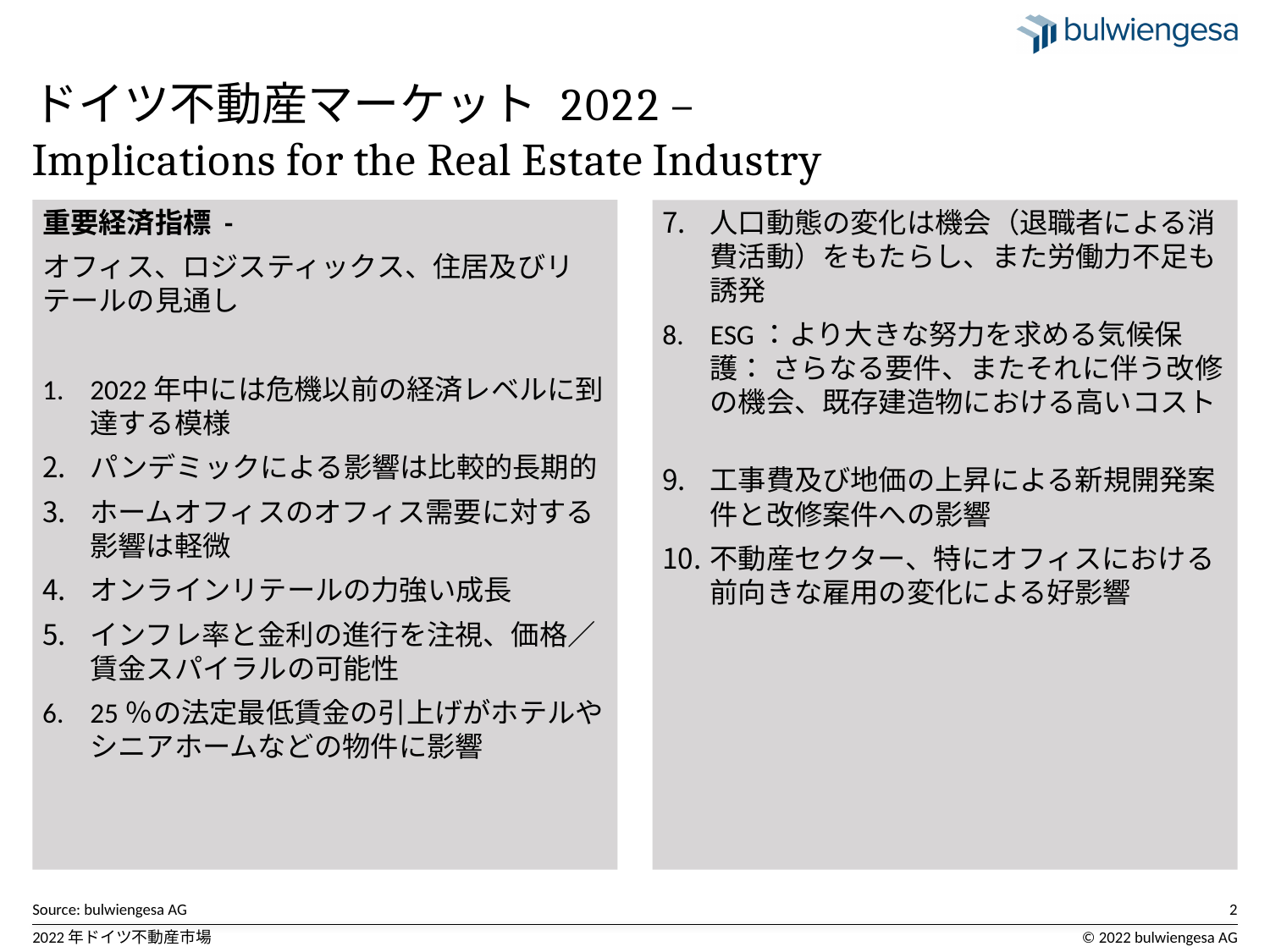

# ドイツ不動産マーケット 2022 – Implications for the Real Estate Industry
重要経済指標 -
オフィス、ロジスティックス、住居及びリテールの見通し

2022年中には危機以前の経済レベルに到達する模様
パンデミックによる影響は比較的長期的
ホームオフィスのオフィス需要に対する影響は軽微
オンラインリテールの力強い成長
インフレ率と金利の進行を注視、価格／賃金スパイラルの可能性
25％の法定最低賃金の引上げがホテルやシニアホームなどの物件に影響

人口動態の変化は機会（退職者による消費活動）をもたらし、また労働力不足も誘発
ESG：より大きな努力を求める気候保護： さらなる要件、またそれに伴う改修の機会、既存建造物における高いコスト
工事費及び地価の上昇による新規開発案件と改修案件への影響
不動産セクター、特にオフィスにおける前向きな雇用の変化による好影響
Source: bulwiengesa AG
2
2022年ドイツ不動産市場
© 2022 bulwiengesa AG